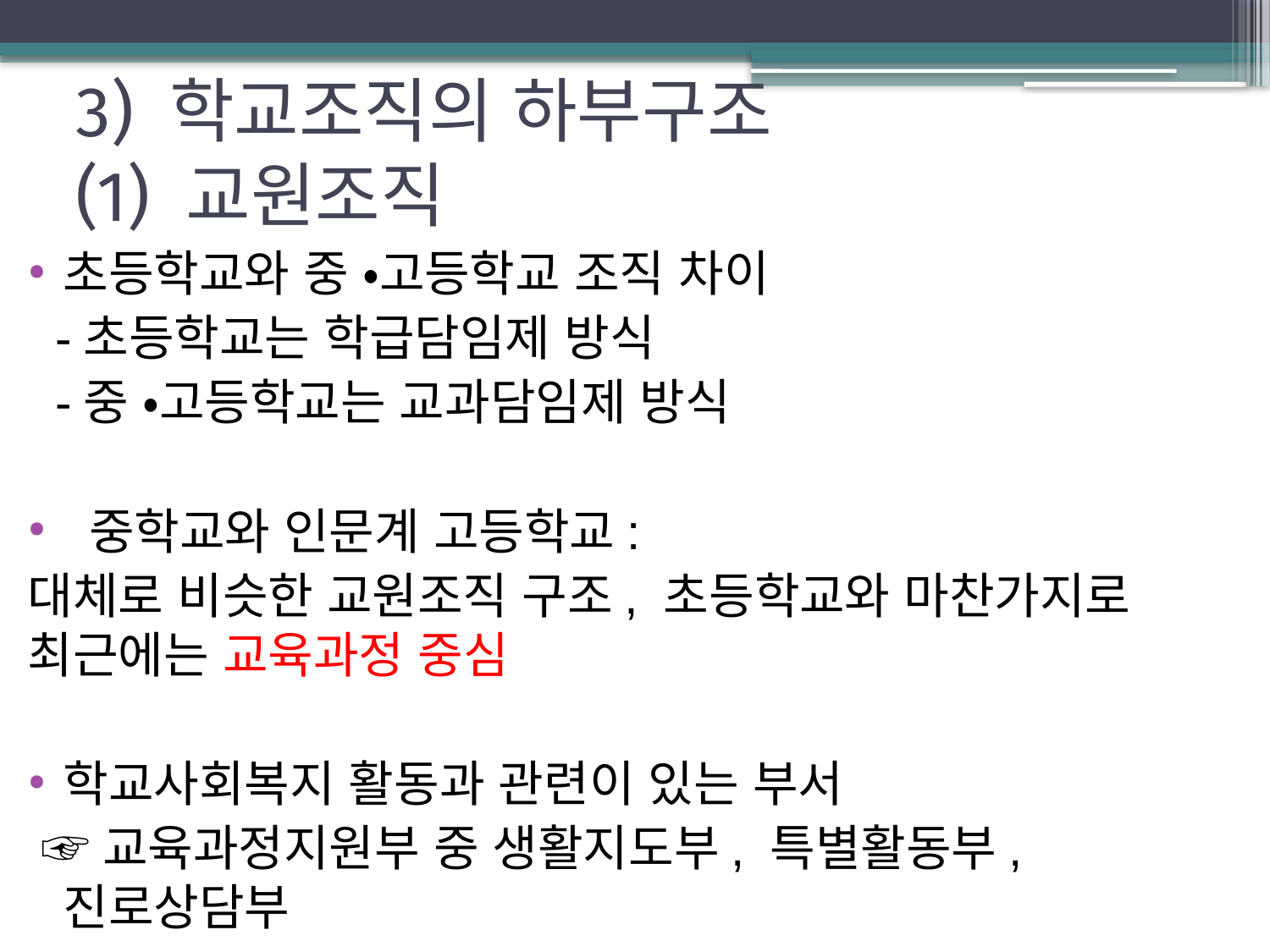

# 3) 학교조직의 하부구조 (1) 교원조직
초등학교와 중 •고등학교 조직 차이
  -초등학교는 학급담임제 방식
  -중 •고등학교는 교과담임제 방식

 중학교와 인문계 고등학교:
대체로 비슷한 교원조직 구조, 초등학교와 마찬가지로 최근에는 교육과정 중심

학교사회복지 활동과 관련이 있는 부서
 ☞교육과정지원부 중 생활지도부, 특별활동부, 진로상담부